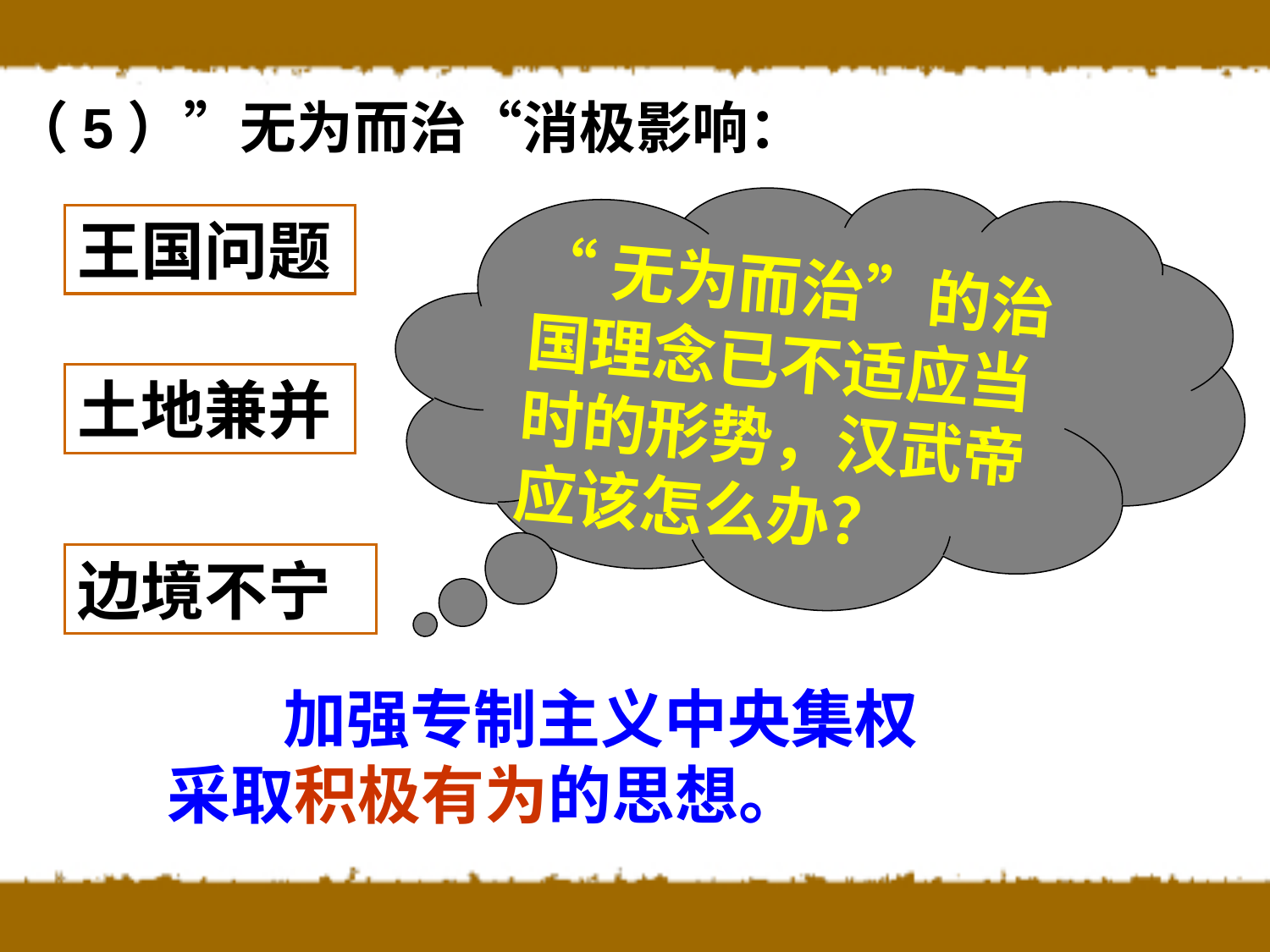

（5）”无为而治“消极影响：
“无为而治”的治国理念已不适应当时的形势，汉武帝应该怎么办？
王国问题
土地兼并
边境不宁
加强专制主义中央集权
采取积极有为的思想。